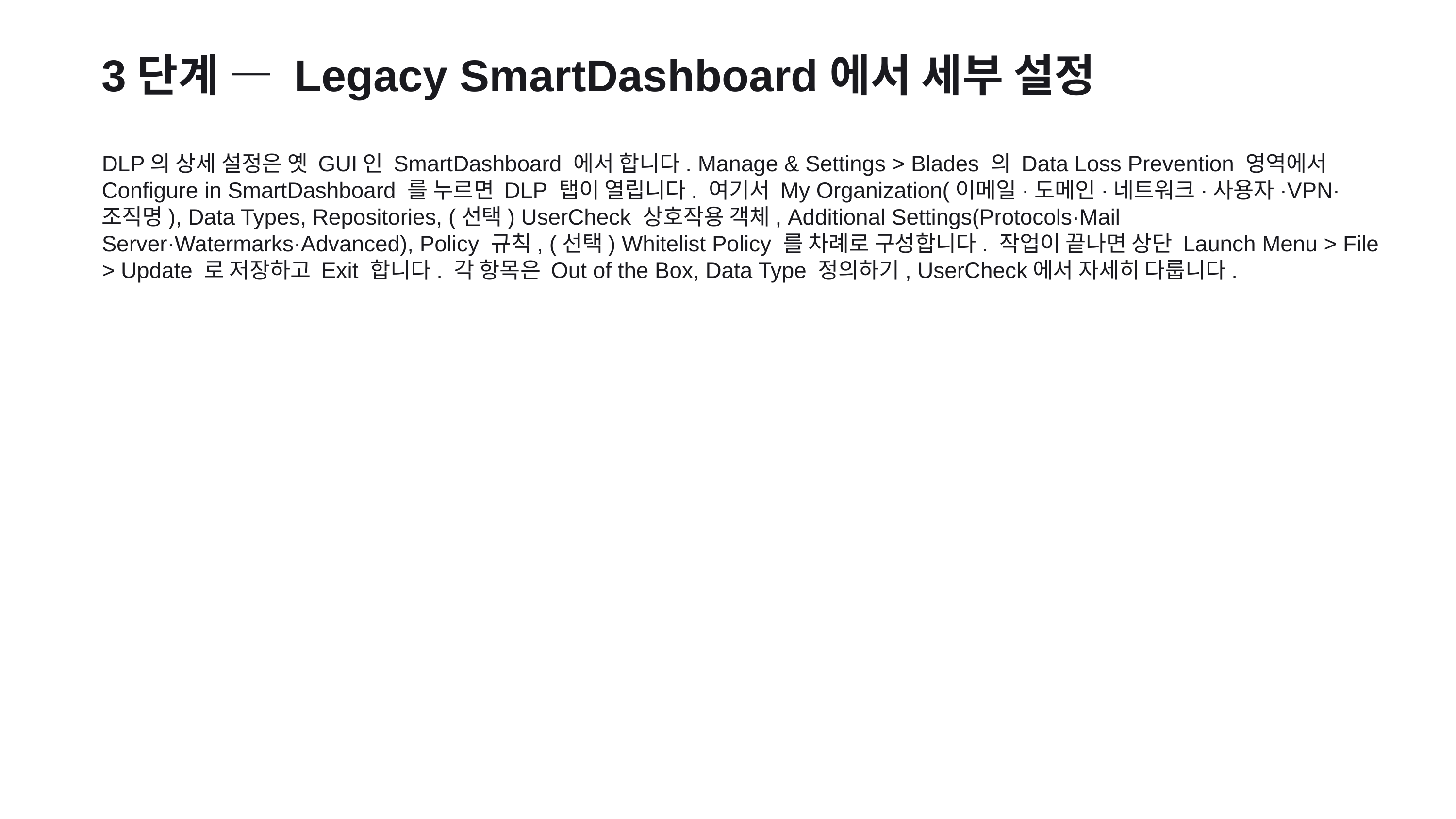

3단계 — Legacy SmartDashboard에서 세부 설정
DLP의 상세 설정은 옛 GUI인 SmartDashboard 에서 합니다. Manage & Settings > Blades 의 Data Loss Prevention 영역에서 Configure in SmartDashboard 를 누르면 DLP 탭이 열립니다. 여기서 My Organization(이메일·도메인·네트워크·사용자·VPN·조직명), Data Types, Repositories, (선택) UserCheck 상호작용 객체, Additional Settings(Protocols·Mail Server·Watermarks·Advanced), Policy 규칙, (선택) Whitelist Policy 를 차례로 구성합니다. 작업이 끝나면 상단 Launch Menu > File > Update 로 저장하고 Exit 합니다. 각 항목은 Out of the Box, Data Type 정의하기, UserCheck에서 자세히 다룹니다.